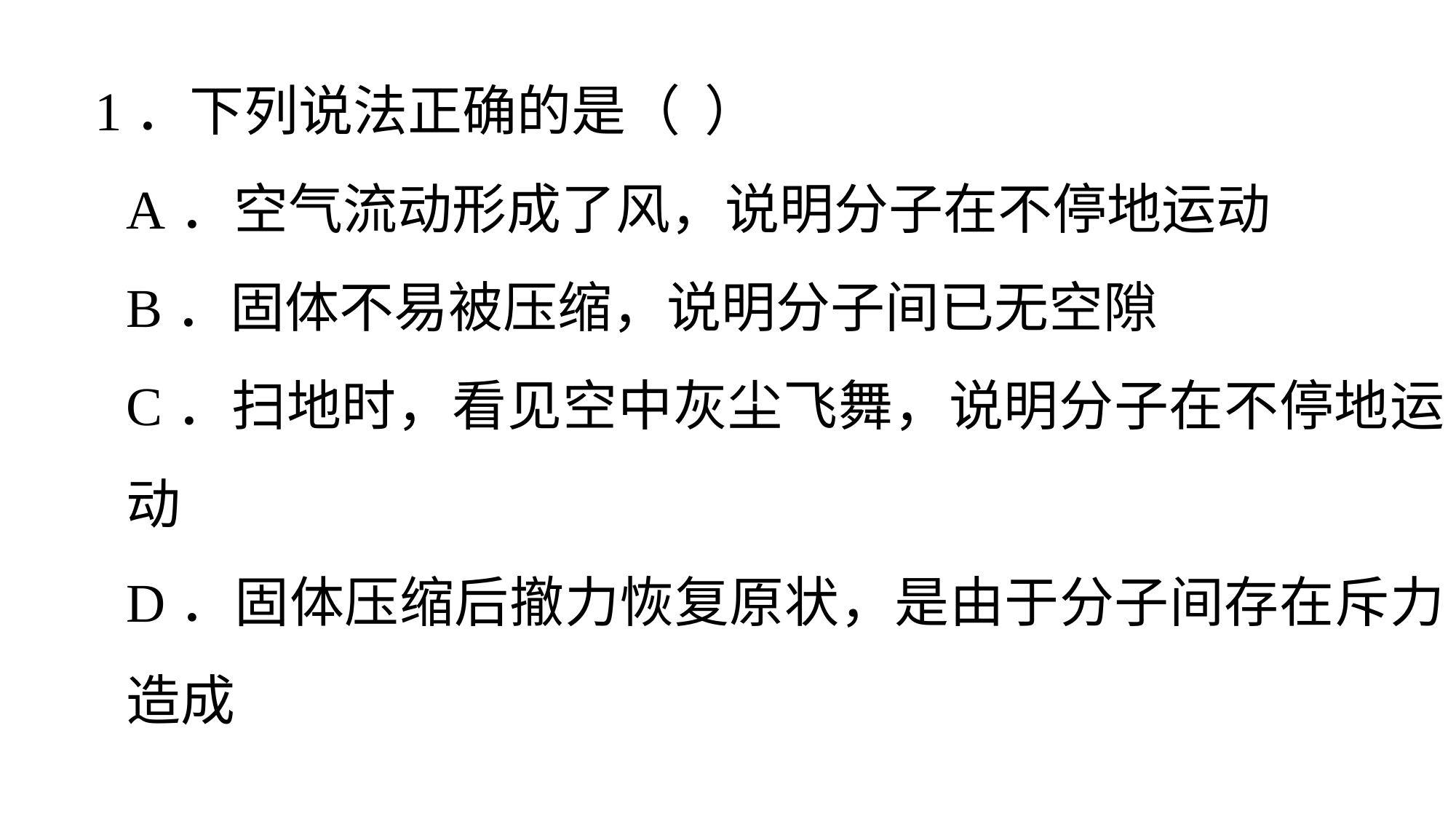

1．下列说法正确的是（  ）
A．空气流动形成了风，说明分子在不停地运动
B．固体不易被压缩，说明分子间已无空隙
C．扫地时，看见空中灰尘飞舞，说明分子在不停地运动
D．固体压缩后撤力恢复原状，是由于分子间存在斥力造成